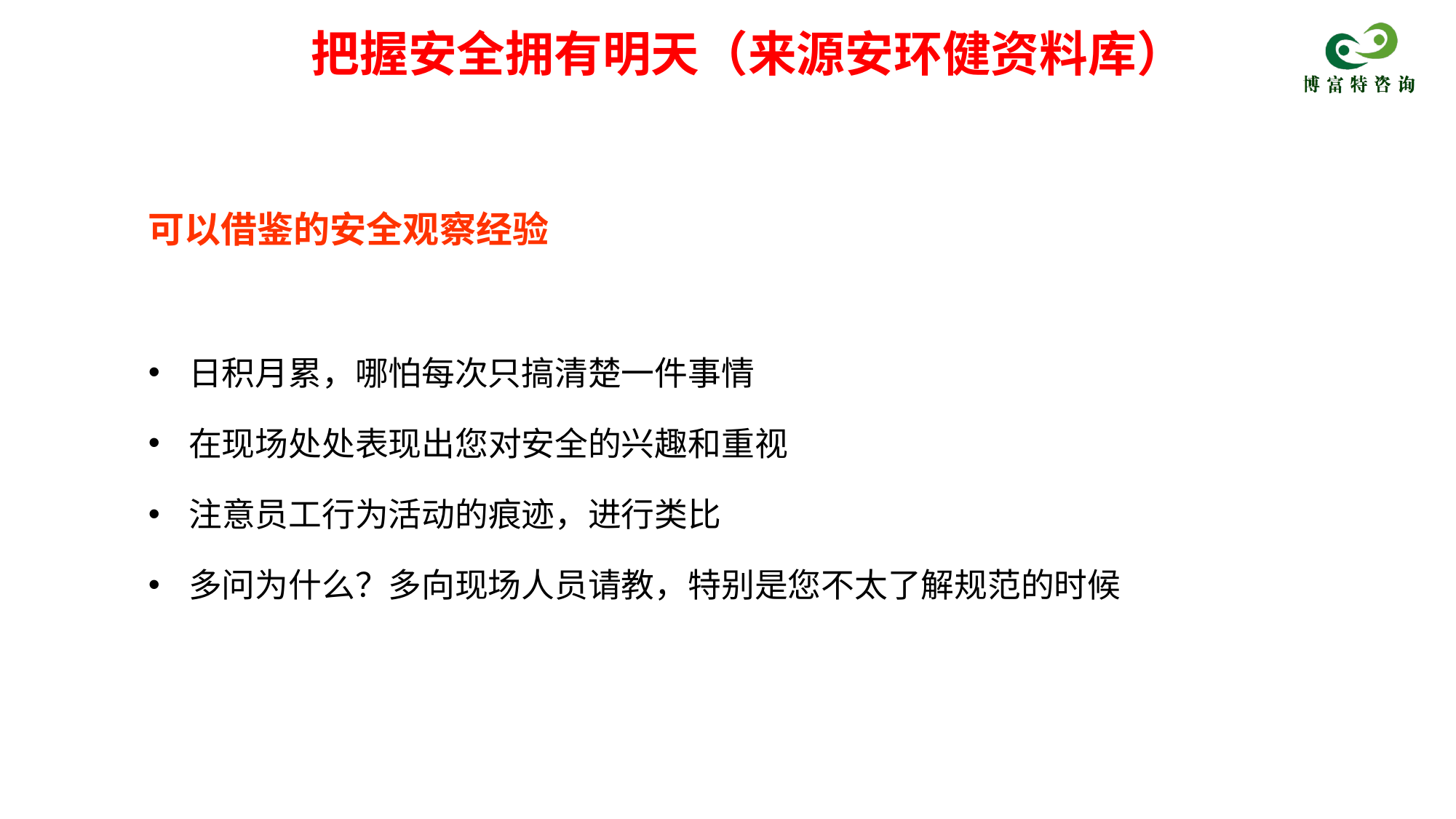

可以借鉴的安全观察经验

日积月累，哪怕每次只搞清楚一件事情
在现场处处表现出您对安全的兴趣和重视
注意员工行为活动的痕迹，进行类比
多问为什么？多向现场人员请教，特别是您不太了解规范的时候